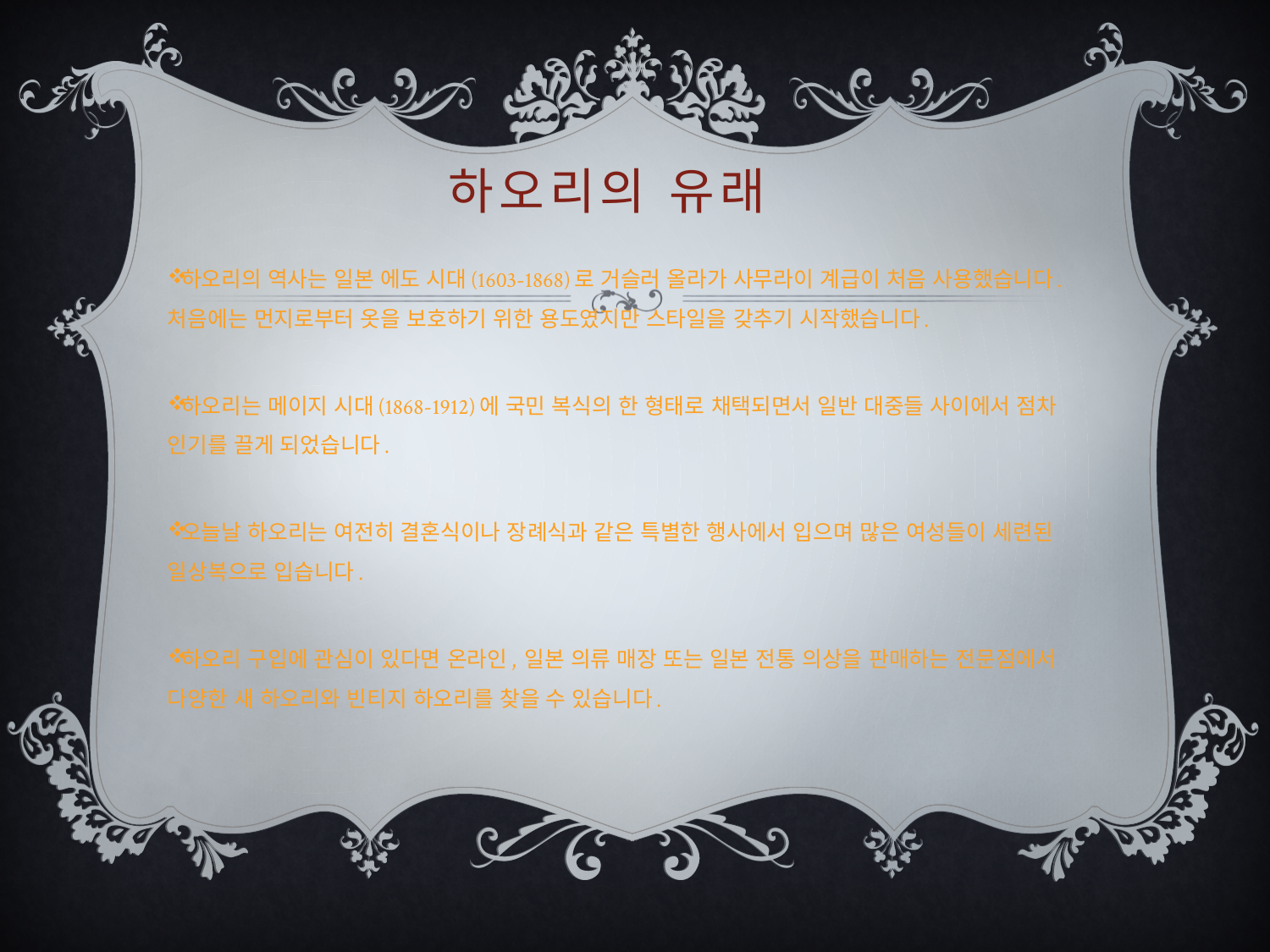

# 하오리의 유래
하오리의 역사는 일본 에도 시대(1603-1868)로 거슬러 올라가 사무라이 계급이 처음 사용했습니다. 처음에는 먼지로부터 옷을 보호하기 위한 용도였지만 스타일을 갖추기 시작했습니다.

하오리는 메이지 시대(1868-1912)에 국민 복식의 한 형태로 채택되면서 일반 대중들 사이에서 점차 인기를 끌게 되었습니다.

오늘날 하오리는 여전히 결혼식이나 장례식과 같은 특별한 행사에서 입으며 많은 여성들이 세련된 일상복으로 입습니다.

하오리 구입에 관심이 있다면 온라인, 일본 의류 매장 또는 일본 전통 의상을 판매하는 전문점에서 다양한 새 하오리와 빈티지 하오리를 찾을 수 있습니다.